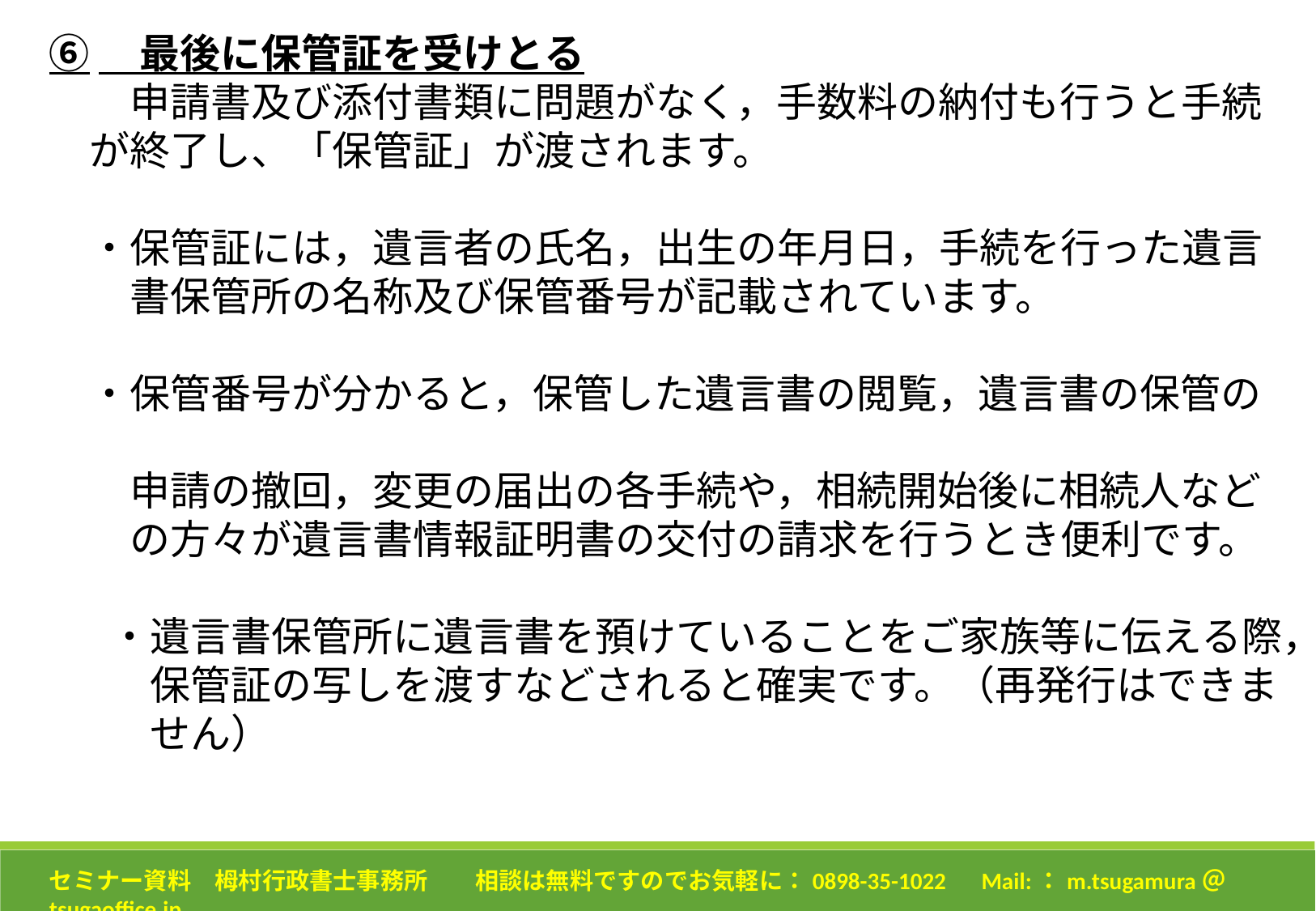

⑥　最後に保管証を受けとる
　　申請書及び添付書類に問題がなく，手数料の納付も行うと手続
　が終了し、「保管証」が渡されます。

　・保管証には，遺言者の氏名，出生の年月日，手続を行った遺言
　　書保管所の名称及び保管番号が記載されています。

　・保管番号が分かると，保管した遺言書の閲覧，遺言書の保管の
　　申請の撤回，変更の届出の各手続や，相続開始後に相続人など
　　の方々が遺言書情報証明書の交付の請求を行うとき便利です。

・遺言書保管所に遺言書を預けていることをご家族等に伝える際，
　保管証の写しを渡すなどされると確実です。（再発行はできま
　せん）

セミナー資料　栂村行政書士事務所　　相談は無料ですのでお気軽に：0898-35-1022　Mail:：m.tsugamura＠tsugaoffice.jp